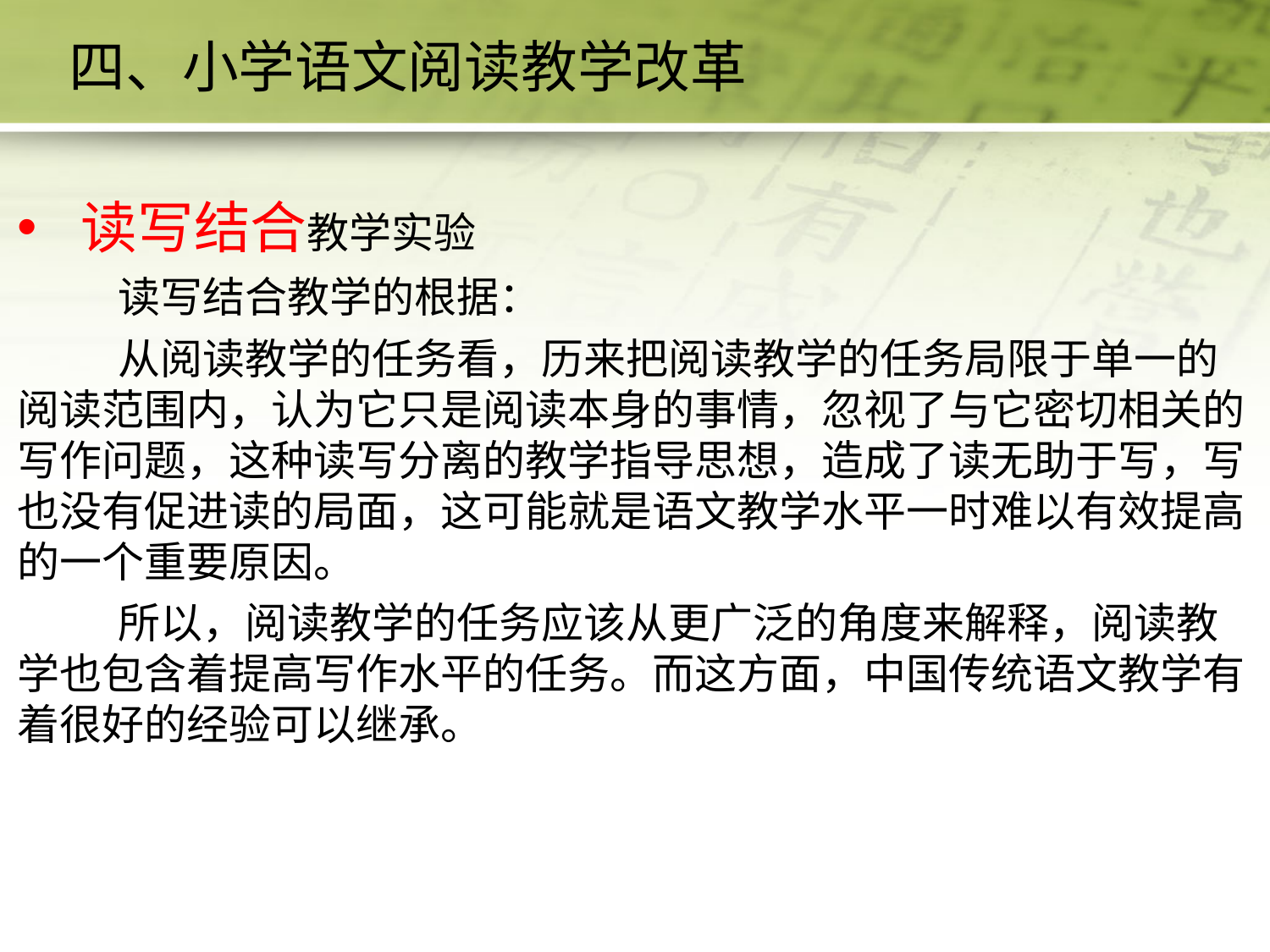

四、小学语文阅读教学改革
读写结合教学实验
读写结合教学的根据：
从阅读教学的任务看，历来把阅读教学的任务局限于单一的阅读范围内，认为它只是阅读本身的事情，忽视了与它密切相关的写作问题，这种读写分离的教学指导思想，造成了读无助于写，写也没有促进读的局面，这可能就是语文教学水平一时难以有效提高的一个重要原因。
所以，阅读教学的任务应该从更广泛的角度来解释，阅读教学也包含着提高写作水平的任务。而这方面，中国传统语文教学有着很好的经验可以继承。